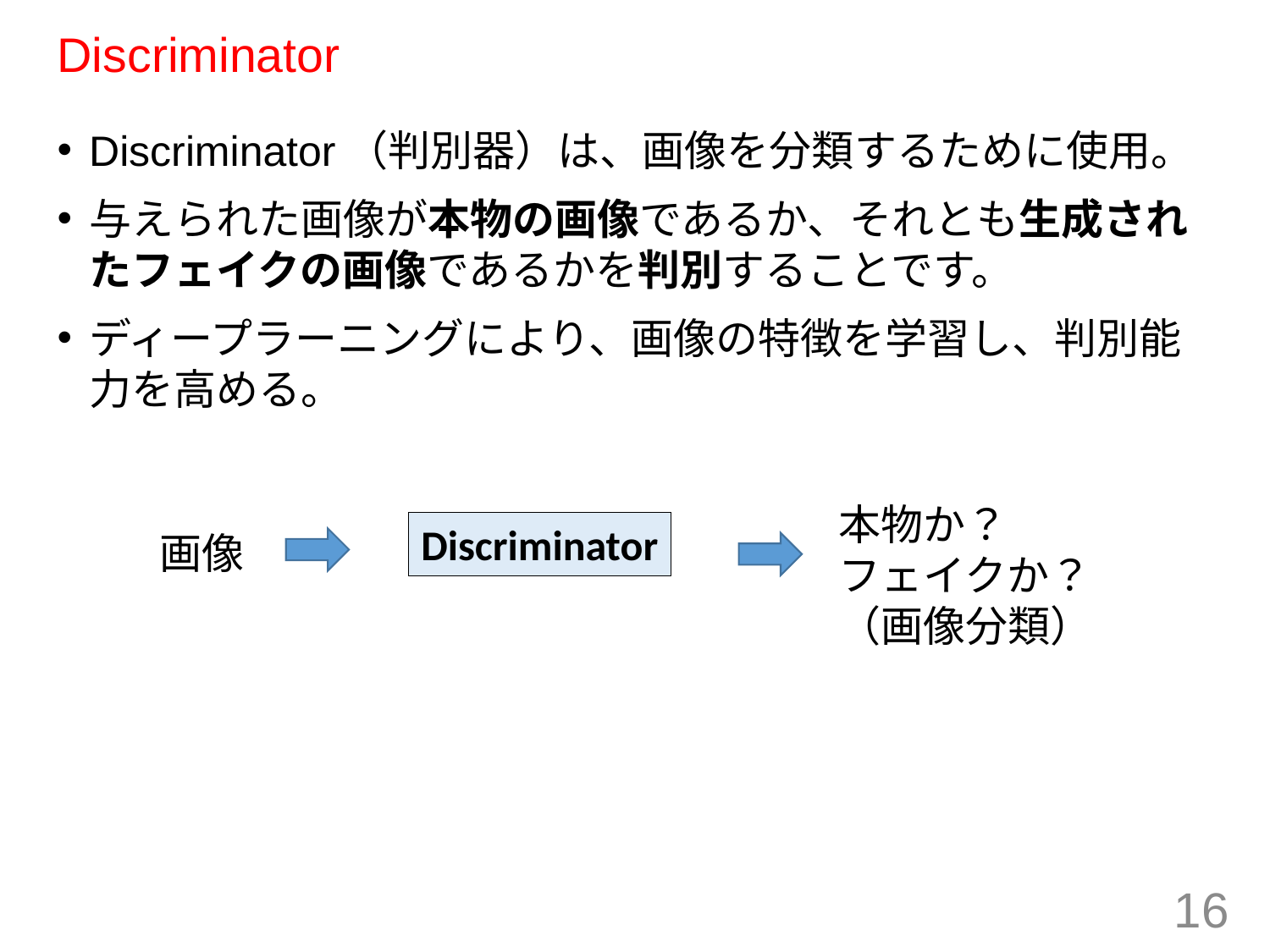

# Discriminator
Discriminator（判別器）は、画像を分類するために使用。
与えられた画像が本物の画像であるか、それとも生成されたフェイクの画像であるかを判別することです。
ディープラーニングにより、画像の特徴を学習し、判別能力を高める。
本物か？
フェイクか？
（画像分類）
Discriminator
画像

16